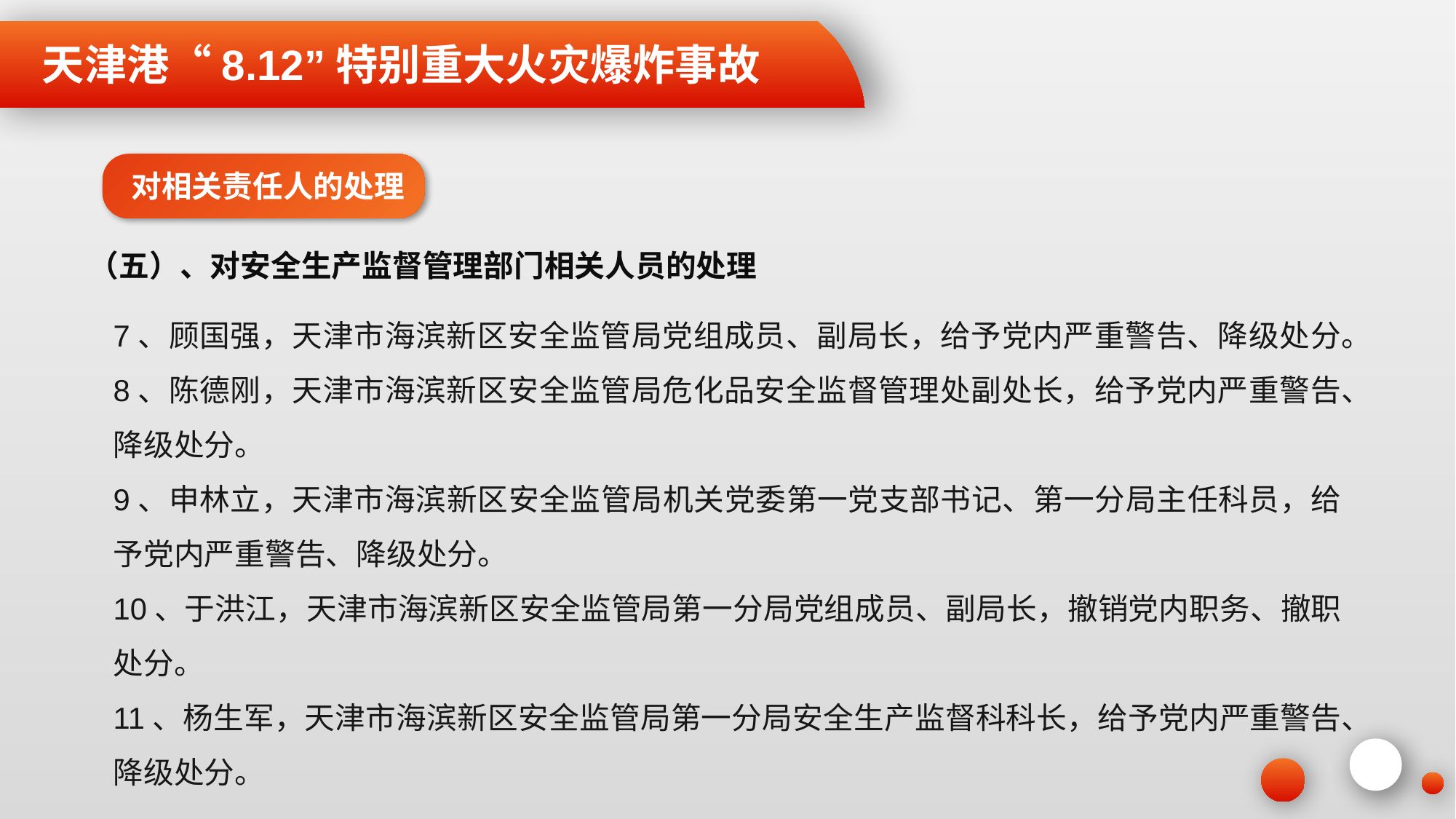

天津港“8.12”特别重大火灾爆炸事故

对相关责任人的处理
（五）、对安全生产监督管理部门相关人员的处理
7、顾国强，天津市海滨新区安全监管局党组成员、副局长，给予党内严重警告、降级处分。
8、陈德刚，天津市海滨新区安全监管局危化品安全监督管理处副处长，给予党内严重警告、降级处分。
9、申林立，天津市海滨新区安全监管局机关党委第一党支部书记、第一分局主任科员，给予党内严重警告、降级处分。
10、于洪江，天津市海滨新区安全监管局第一分局党组成员、副局长，撤销党内职务、撤职处分。
11、杨生军，天津市海滨新区安全监管局第一分局安全生产监督科科长，给予党内严重警告、降级处分。